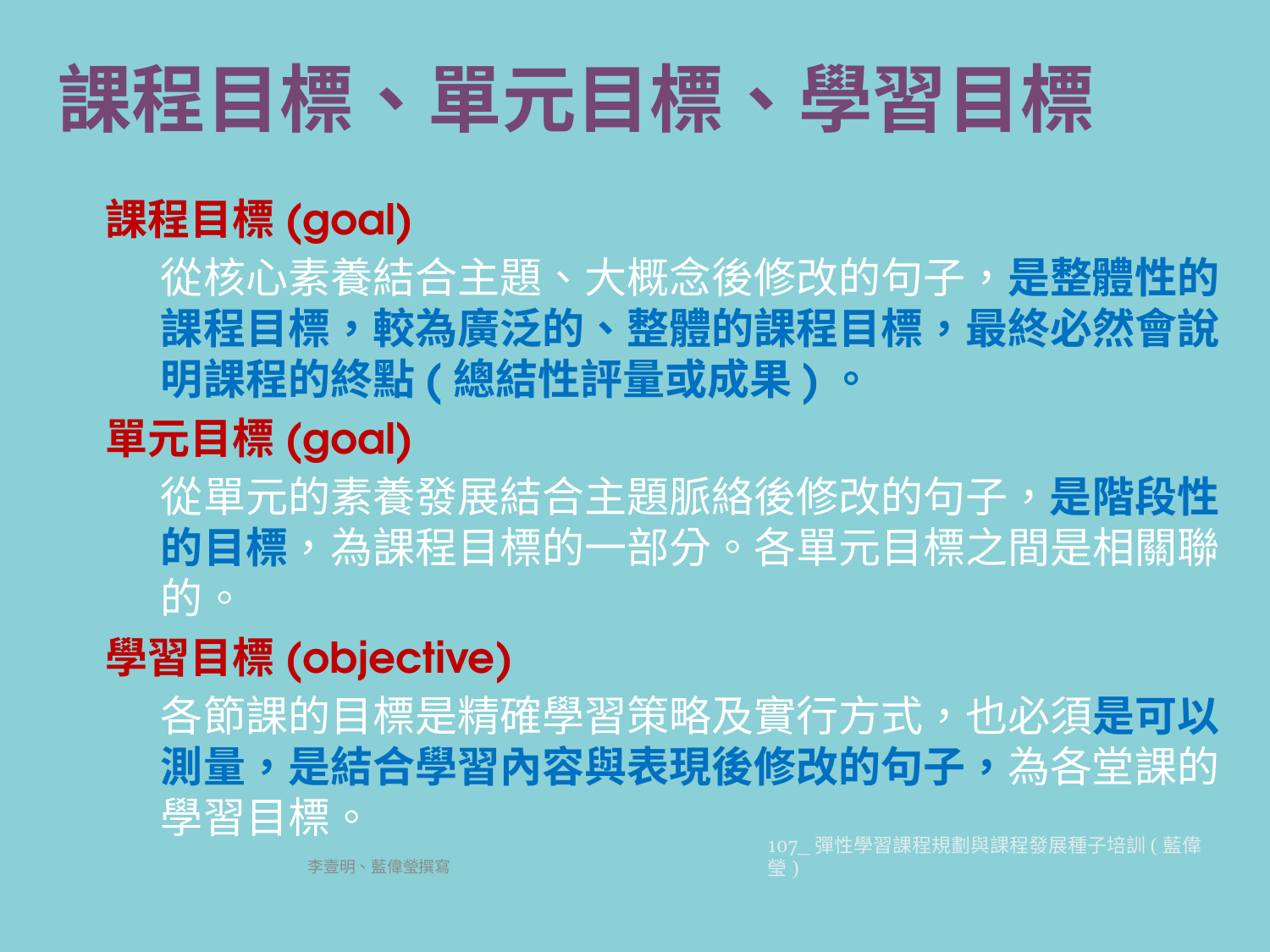

# 課程目標、單元目標、學習目標
課程目標(goal)
從核心素養結合主題、大概念後修改的句子，是整體性的課程目標，較為廣泛的、整體的課程目標，最終必然會說明課程的終點(總結性評量或成果)。
單元目標(goal)
從單元的素養發展結合主題脈絡後修改的句子，是階段性的目標，為課程目標的一部分。各單元目標之間是相關聯的。
學習目標(objective)
各節課的目標是精確學習策略及實行方式，也必須是可以測量，是結合學習內容與表現後修改的句子，為各堂課的學習目標。
107_彈性學習課程規劃與課程發展種子培訓(藍偉瑩)
李壹明、藍偉瑩撰寫